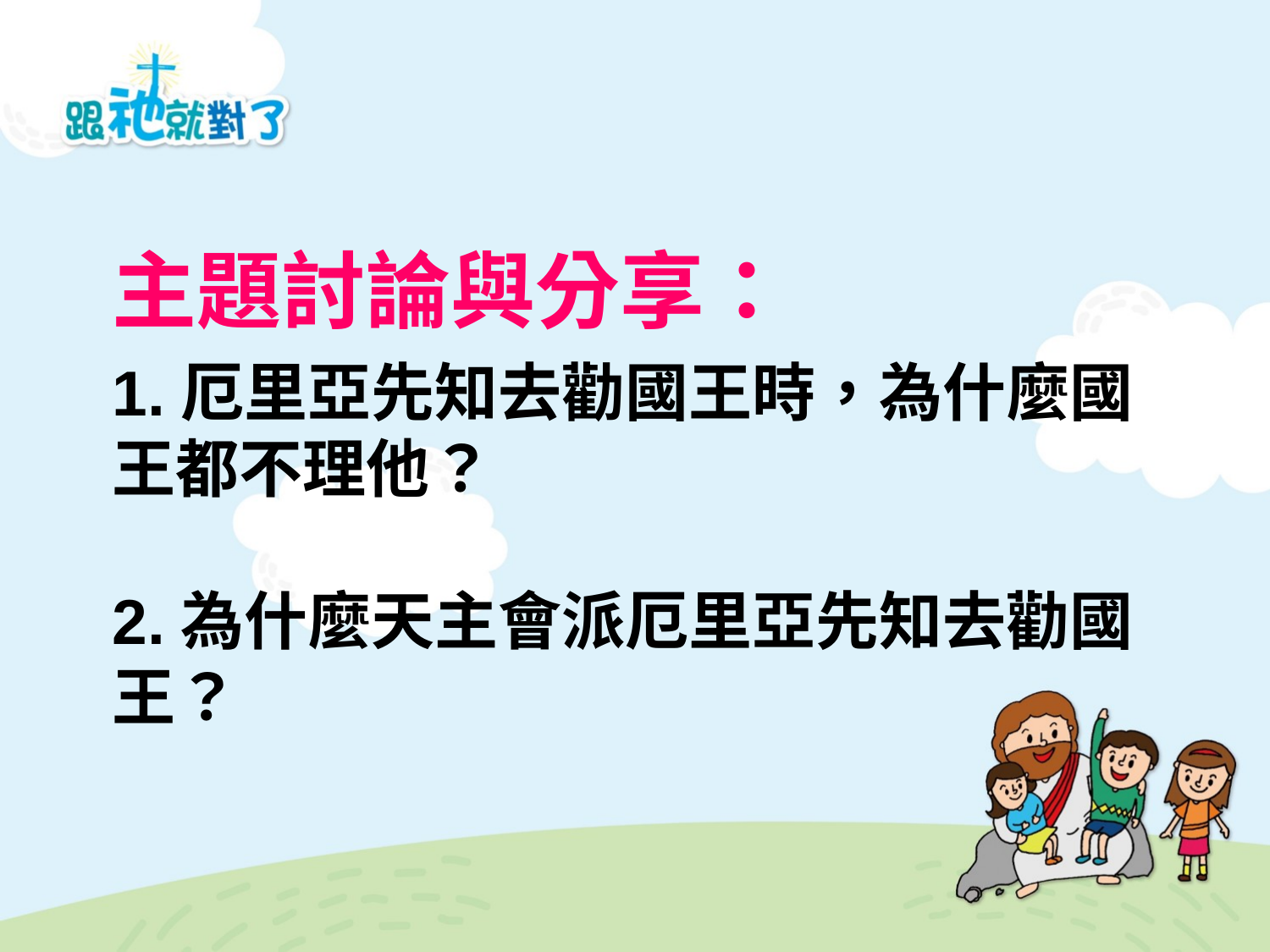

主題討論與分享：
1.厄里亞先知去勸國王時，為什麼國王都不理他？

2.為什麼天主會派厄里亞先知去勸國王？